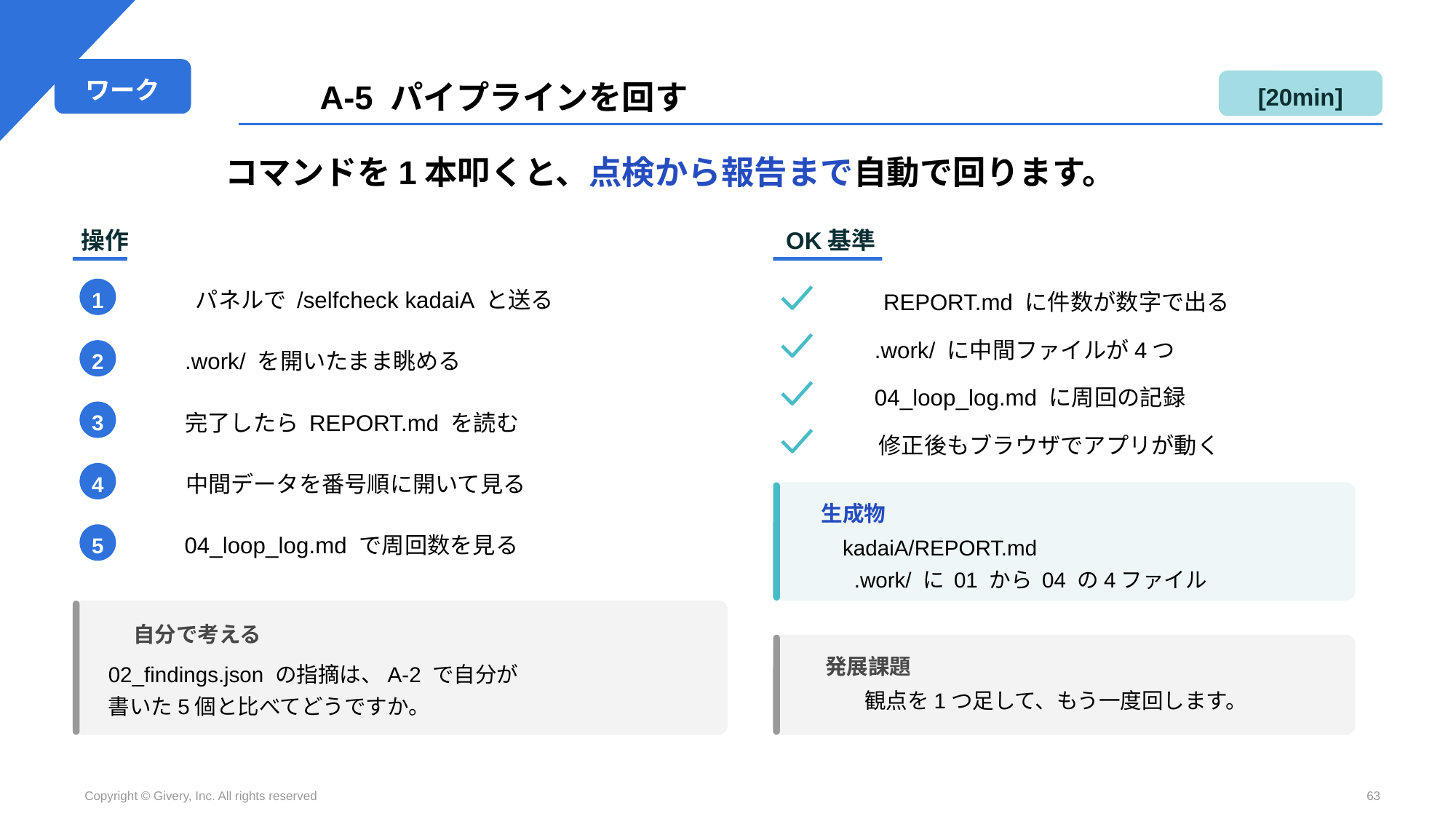

ワーク
A-5 パイプラインを回す
[20min]

コマンドを1本叩くと、点検から報告まで自動で回ります。
操作
OK基準

パネルで /selfcheck kadaiA と送る
1

REPORT.md に件数が数字で出る

.work/ に中間ファイルが4つ

.work/ を開いたまま眺める
2

04_loop_log.md に周回の記録

完了したら REPORT.md を読む
3

修正後もブラウザでアプリが動く

中間データを番号順に開いて見る
4

生成物

04_loop_log.md で周回数を見る
5
kadaiA/REPORT.md
.work/ に 01 から 04 の4ファイル

自分で考える

発展課題
02_findings.json の指摘は、A-2 で自分が
書いた5個と比べてどうですか。
観点を1つ足して、もう一度回します。
Copyright © Givery, Inc. All rights reserved
63